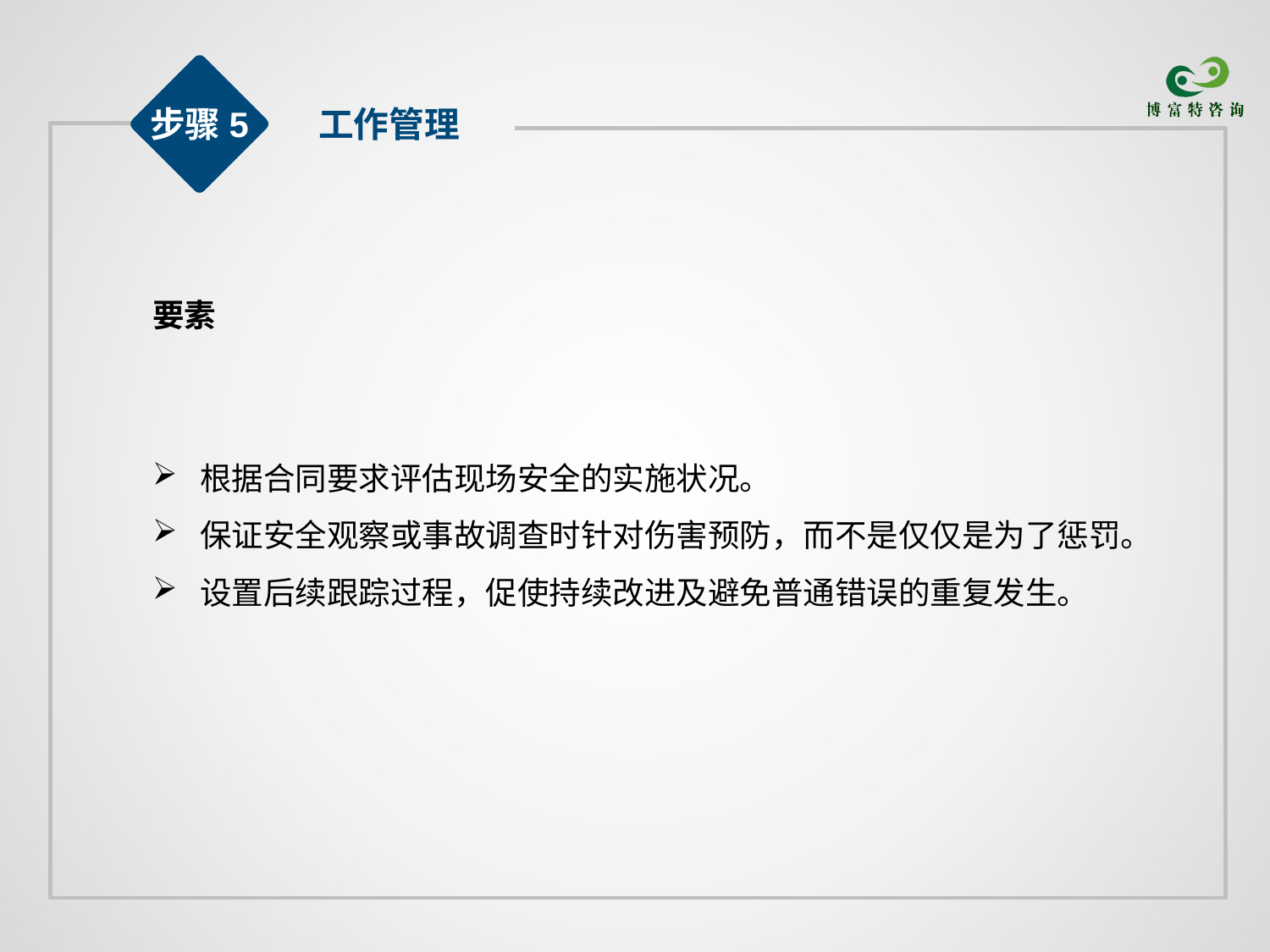

步骤5
工作管理

要素
根据合同要求评估现场安全的实施状况。
保证安全观察或事故调查时针对伤害预防，而不是仅仅是为了惩罚。
设置后续跟踪过程，促使持续改进及避免普通错误的重复发生。